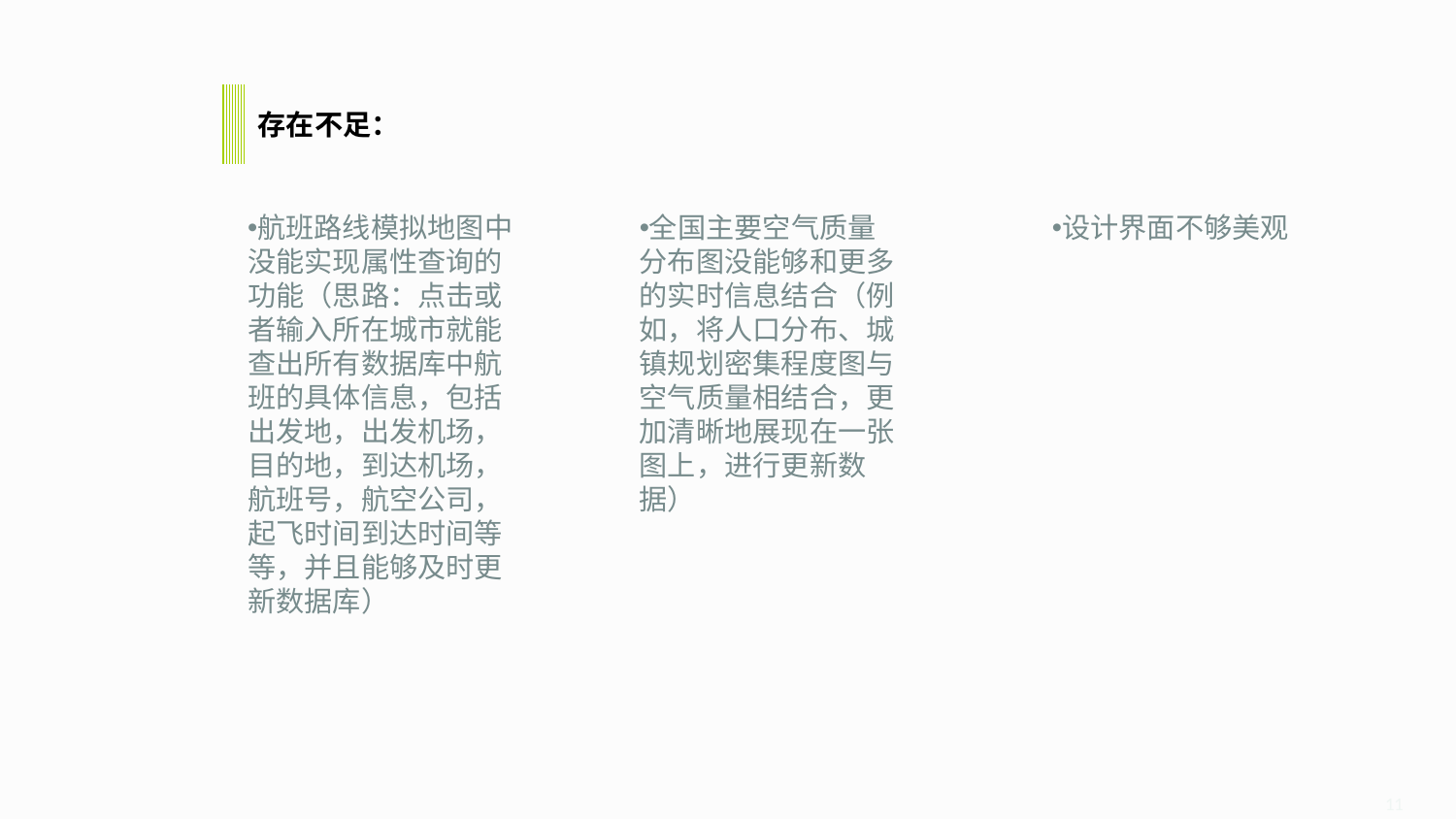

存在不足：
航班路线模拟地图中没能实现属性查询的功能（思路：点击或者输入所在城市就能查出所有数据库中航班的具体信息，包括出发地，出发机场，目的地，到达机场，航班号，航空公司，起飞时间到达时间等等，并且能够及时更新数据库）
全国主要空气质量分布图没能够和更多的实时信息结合（例如，将人口分布、城镇规划密集程度图与空气质量相结合，更加清晰地展现在一张图上，进行更新数据）
设计界面不够美观